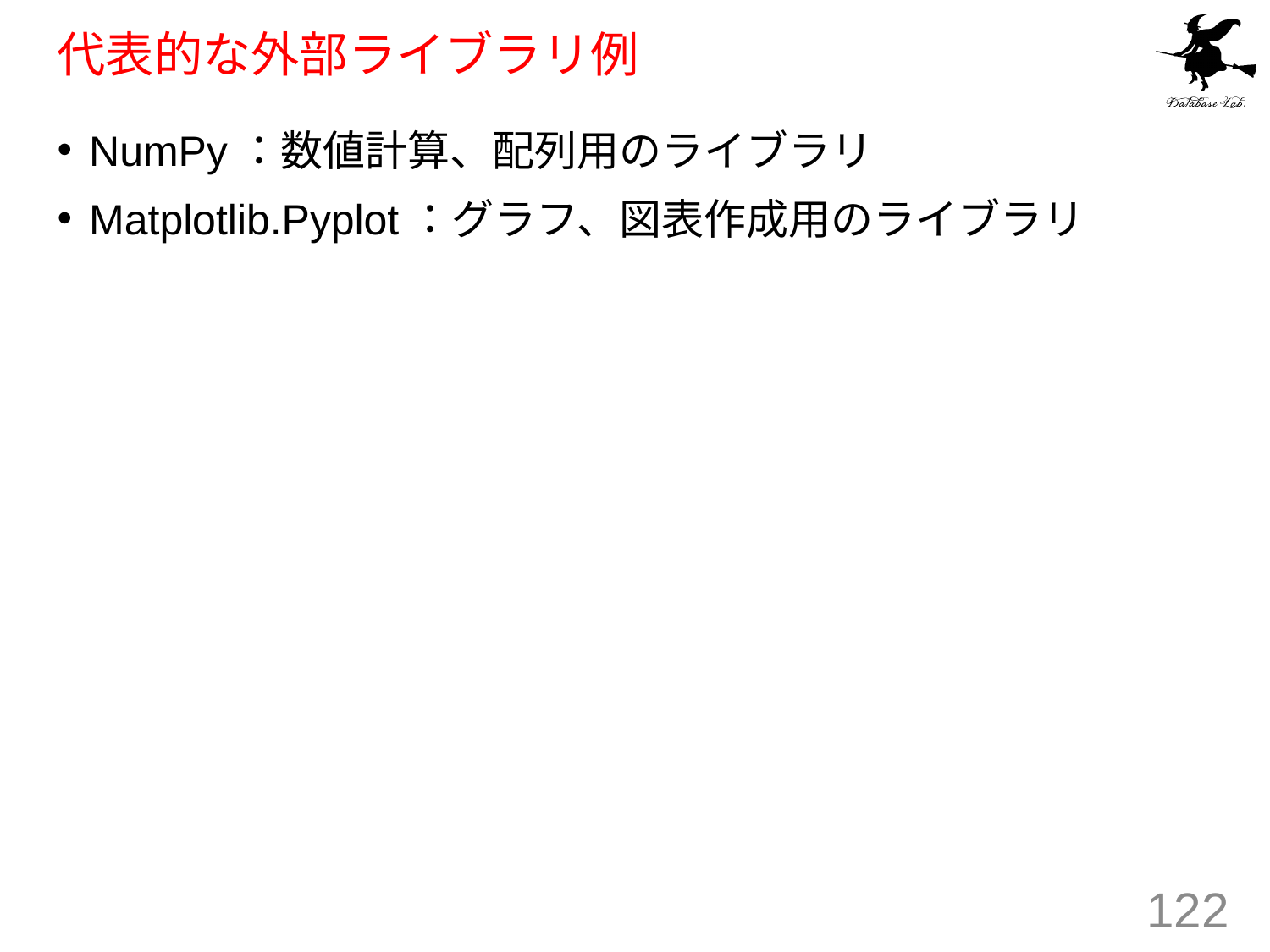

# 代表的な外部ライブラリ例
NumPy：数値計算、配列用のライブラリ
Matplotlib.Pyplot：グラフ、図表作成用のライブラリ
122